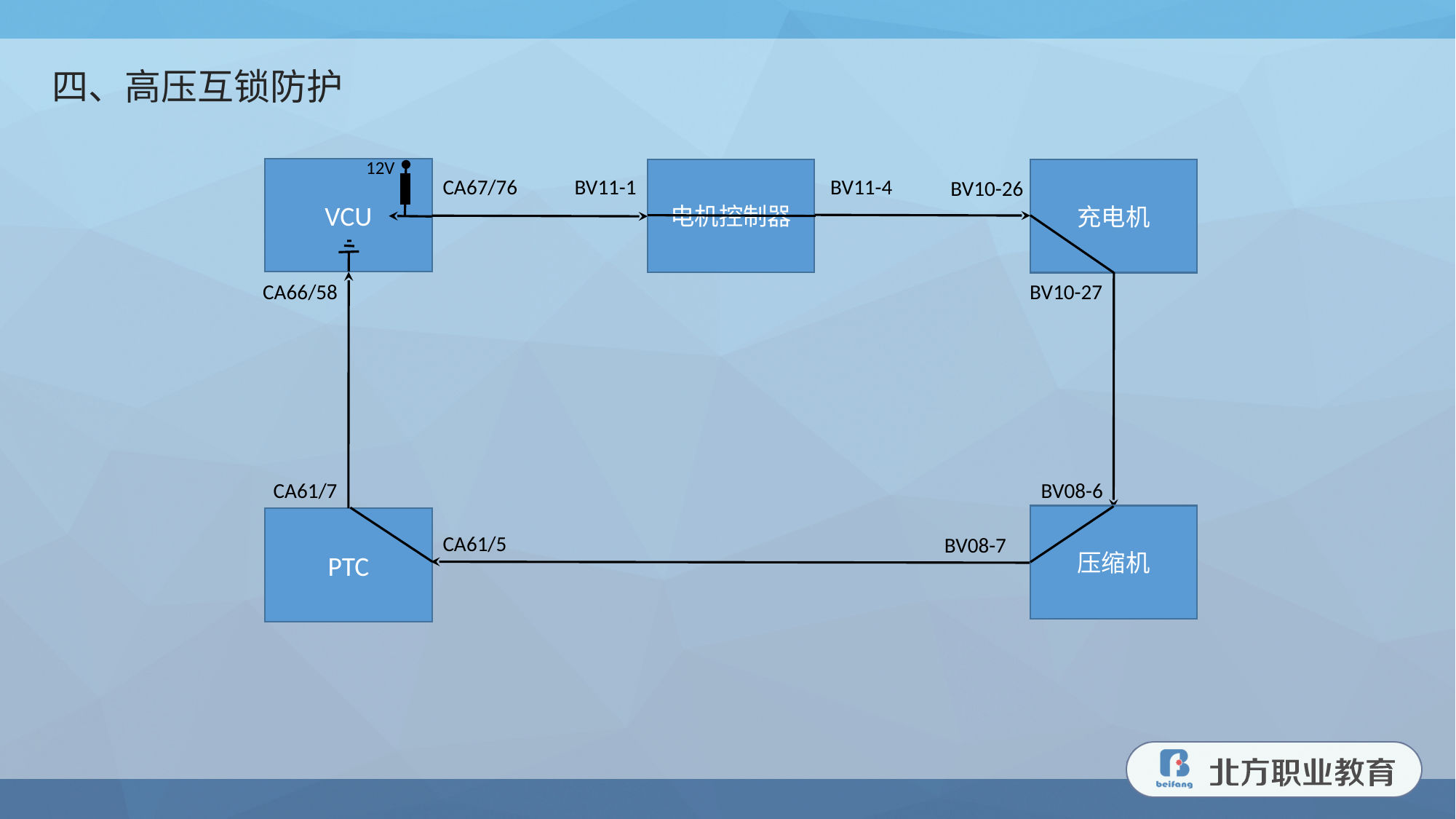

四、高压互锁防护
12V

VCU
电机控制器
充电机
 BV10-26
CA67/76
BV11-1
BV11-4
CA66/58
 BV10-27
CA61/7
BV08-6
压缩机
PTC
CA61/5
BV08-7